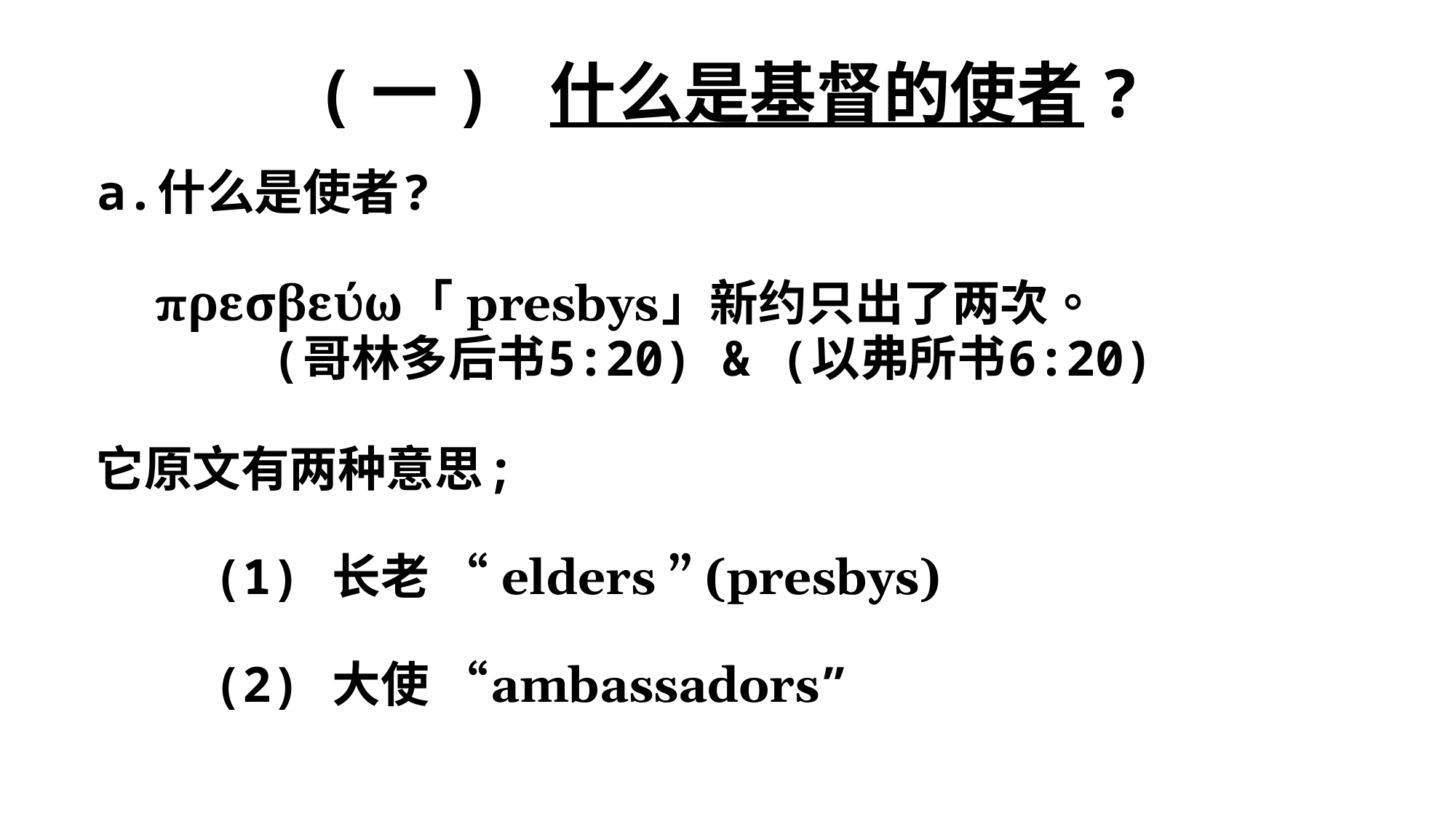

# (一) 什么是基督的使者?

  a.什么是使者?

    πρεσβεύω「 presbys」新约只出了两次。
        (哥林多后书5:20) & (以弗所书6:20)

     它原文有两种意思;
      (1) 长老 “ elders ” (presbys)
      (2) 大使 “ambassadors”